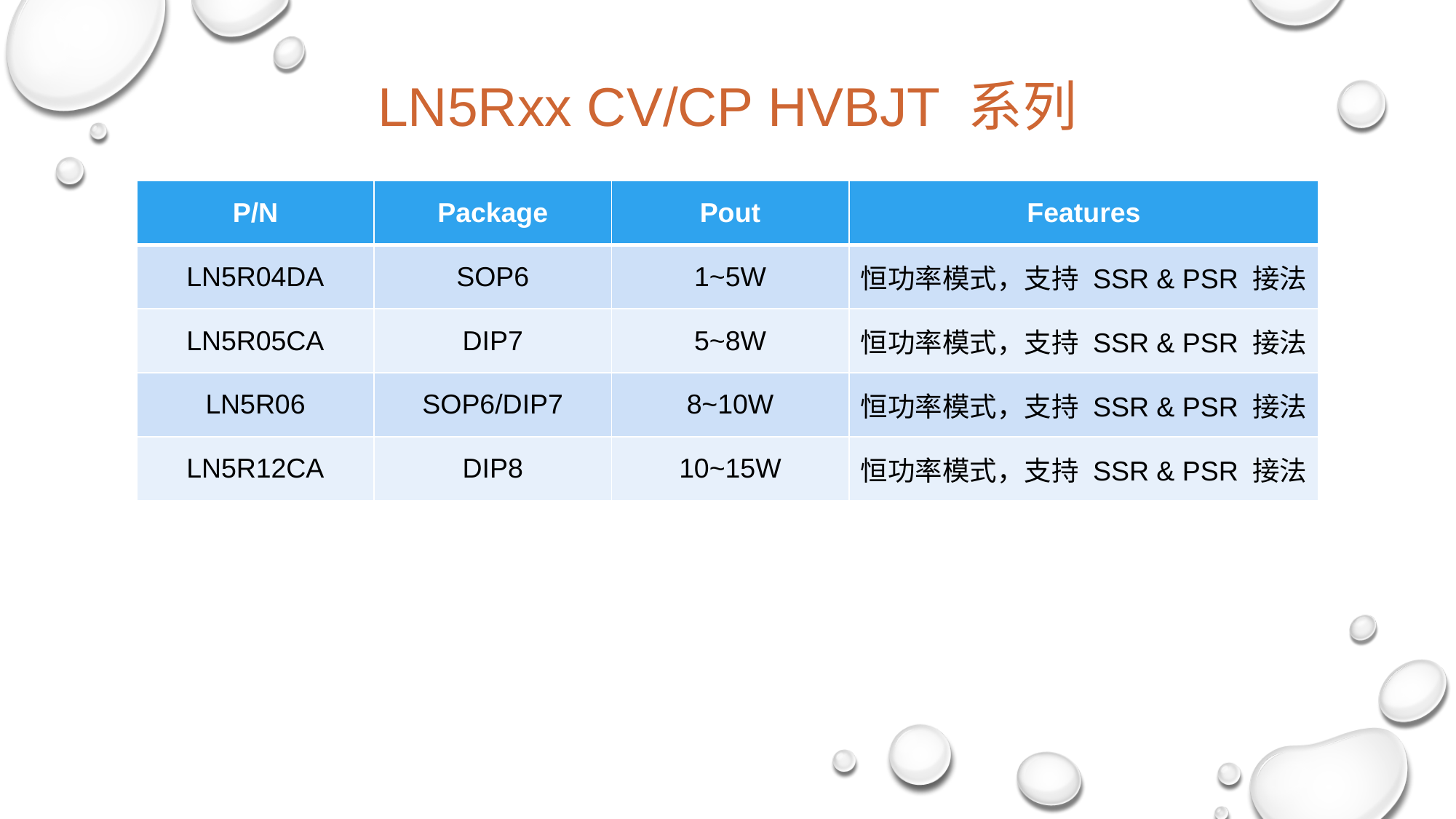

LN5Rxx CV/CP HVBJT 系列
| P/N | Package | Pout | Features |
| --- | --- | --- | --- |
| LN5R04DA | SOP6 | 1~5W | 恒功率模式，支持 SSR & PSR 接法 |
| LN5R05CA | DIP7 | 5~8W | 恒功率模式，支持 SSR & PSR 接法 |
| LN5R06 | SOP6/DIP7 | 8~10W | 恒功率模式，支持 SSR & PSR 接法 |
| LN5R12CA | DIP8 | 10~15W | 恒功率模式，支持 SSR & PSR 接法 |